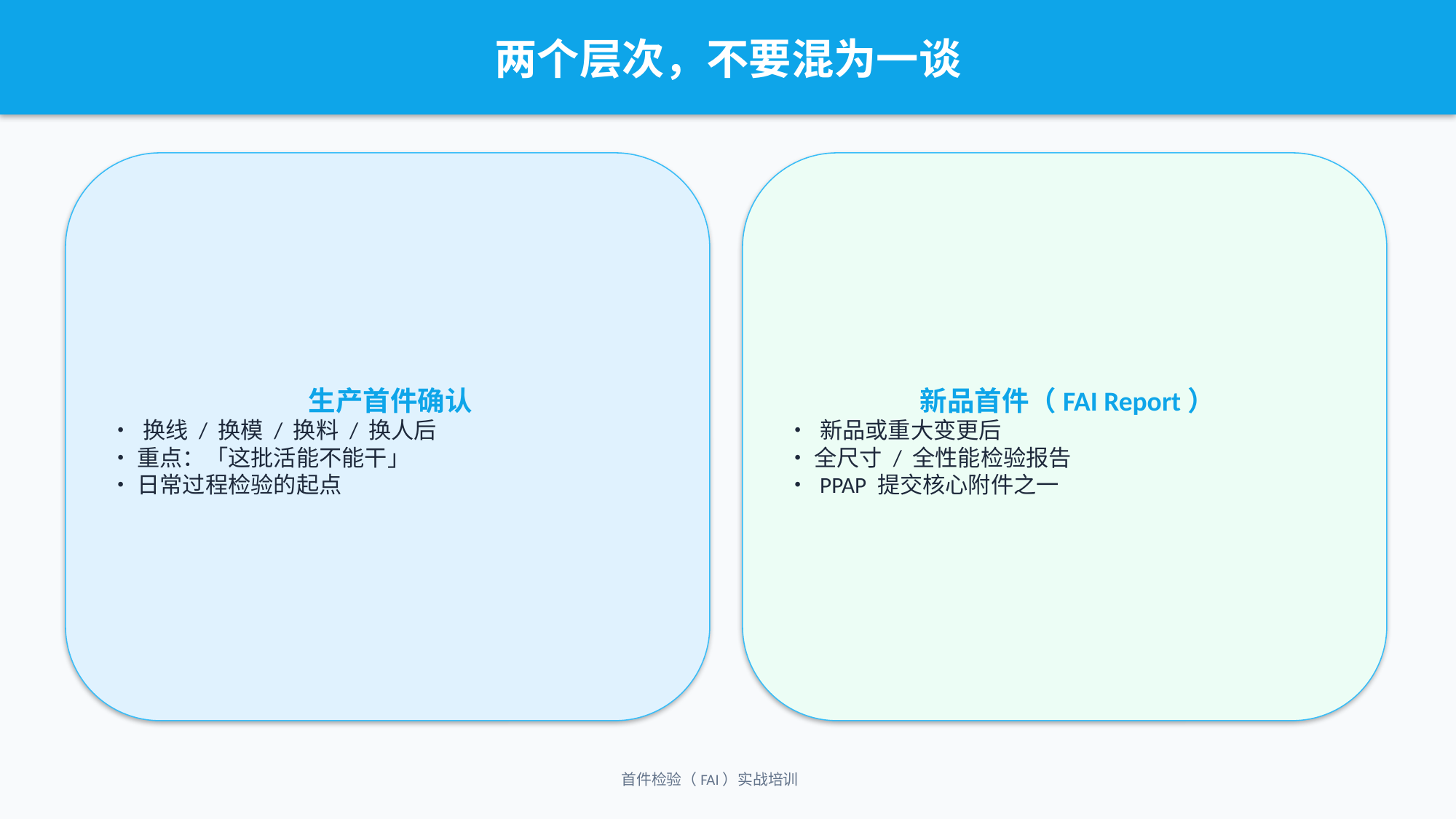

两个层次，不要混为一谈
生产首件确认
• 换线 / 换模 / 换料 / 换人后
• 重点：「这批活能不能干」
• 日常过程检验的起点
新品首件（FAI Report）
• 新品或重大变更后
• 全尺寸 / 全性能检验报告
• PPAP 提交核心附件之一
首件检验（FAI）实战培训